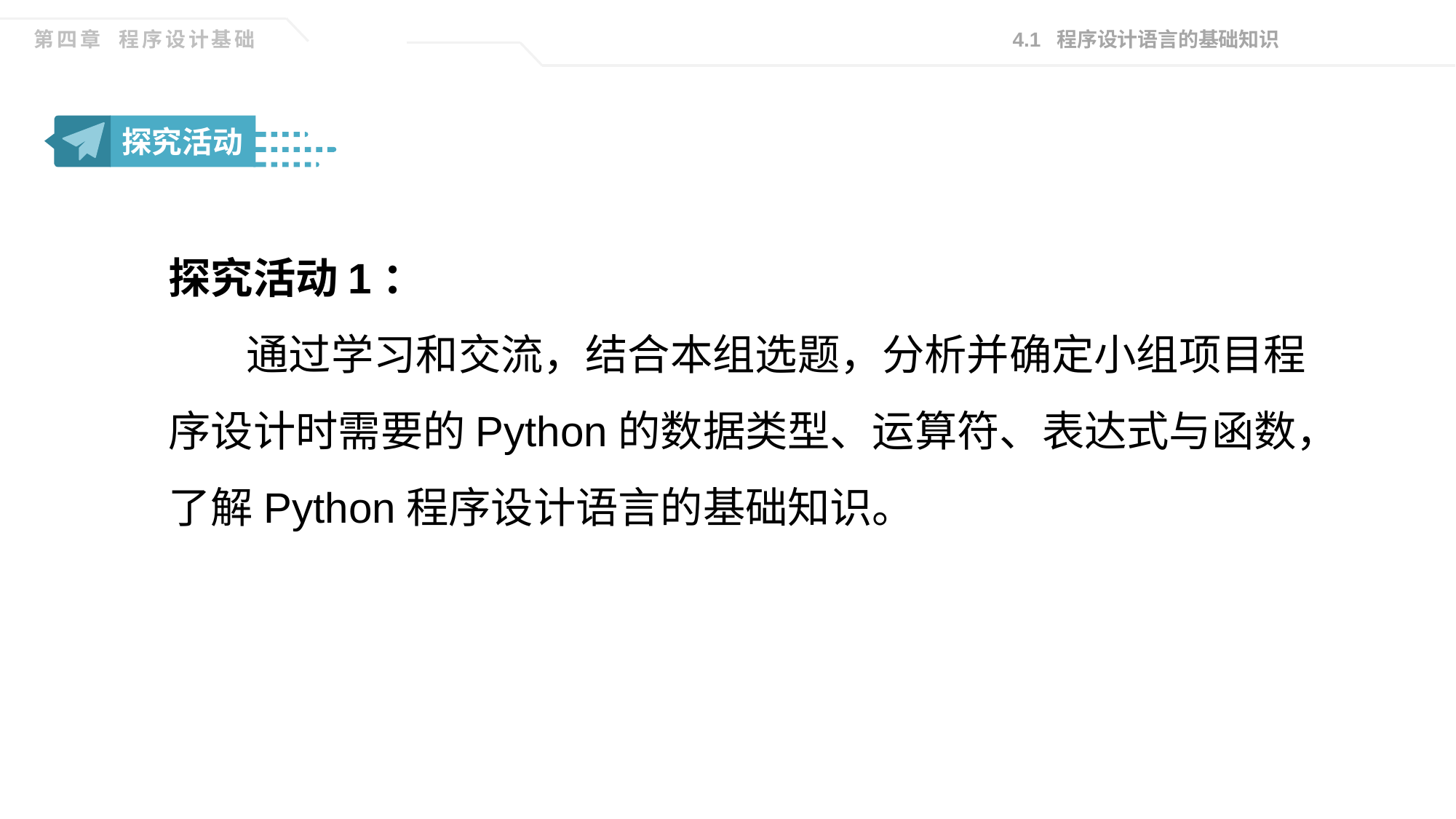

4.1  程序设计语言的基础知识
第四章  程序设计基础

探究活动
探究活动1：
       通过学习和交流，结合本组选题，分析并确定小组项目程序设计时需要的Python的数据类型、运算符、表达式与函数，了解Python程序设计语言的基础知识。